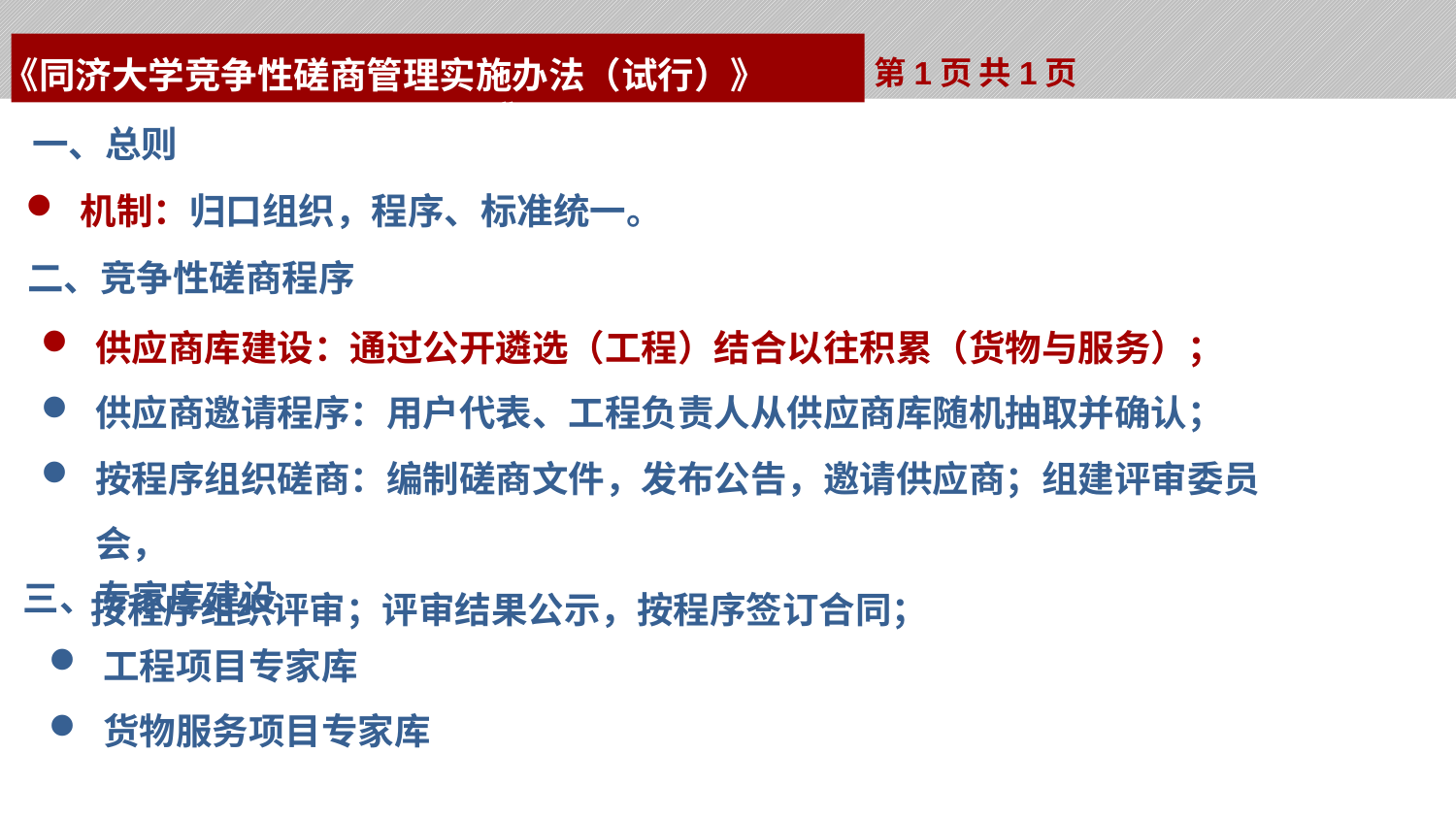

《同济大学竞争性磋商管理实施办法（试行）》
同济大学竞争性磋商管理办法》

第1页 共1页
一、总则
机制：归口组织，程序、标准统一。
二、竞争性磋商程序
供应商库建设：通过公开遴选（工程）结合以往积累（货物与服务）；
供应商邀请程序：用户代表、工程负责人从供应商库随机抽取并确认；
按程序组织磋商：编制磋商文件，发布公告，邀请供应商；组建评审委员会，
     按程序组织评审；评审结果公示，按程序签订合同；
三、专家库建设
工程项目专家库
货物服务项目专家库